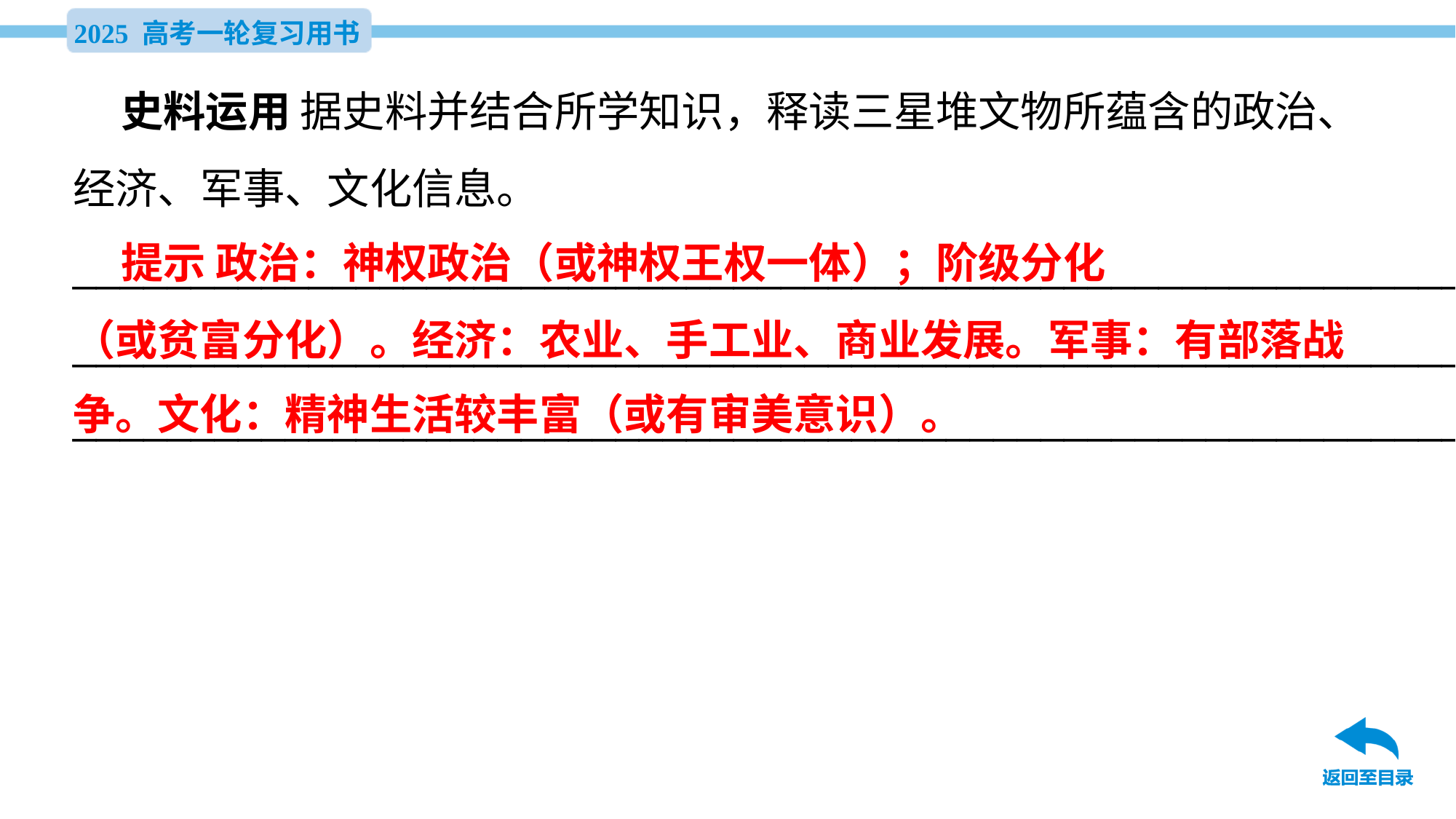

史料运用 据史料并结合所学知识，释读三星堆文物所蕴含的政治、
经济、军事、文化信息。
_____________________________________________________________
_____________________________________________________________
_____________________________________________________________
    提示 政治：神权政治（或神权王权一体）；阶级分化
（或贫富分化）。经济：农业、手工业、商业发展。军事：有部落战
争。文化：精神生活较丰富（或有审美意识）。